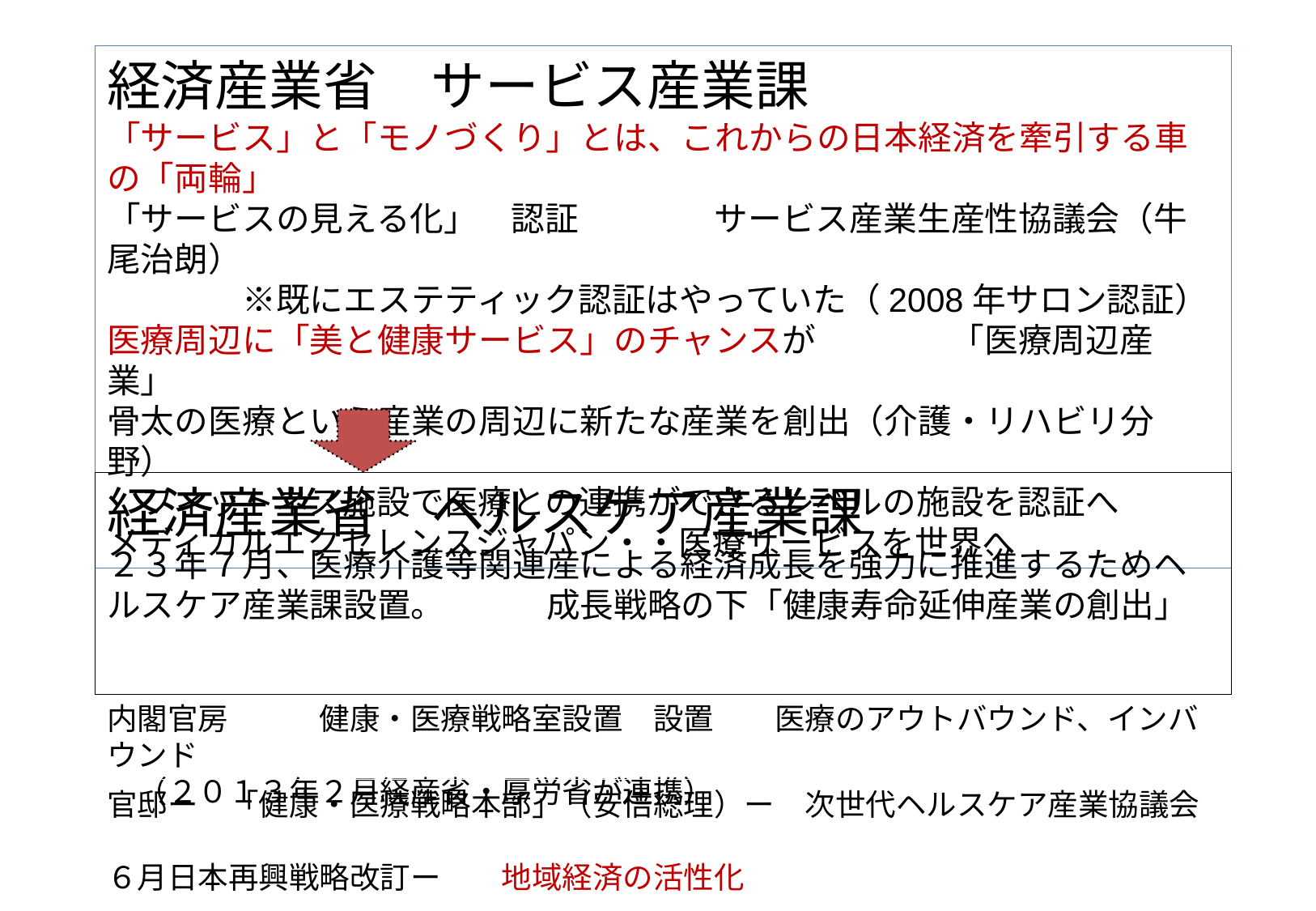

経済産業省　サービス産業課
「サービス」と「モノづくり」とは、これからの日本経済を牽引する車の「両輪」
「サービスの見える化」　認証　　　　サービス産業生産性協議会（牛尾治朗）
　　　　※既にエステティック認証はやっていた（2008年サロン認証）
医療周辺に「美と健康サービス」のチャンスが　　　　「医療周辺産業」
骨太の医療という産業の周辺に新たな産業を創出（介護・リハビリ分野）
　フィットネス施設で医療との連携ができるレベルの施設を認証へ
メディカルエクセレンスジャパン・・医療サービスを世界へ

経済産業省　ヘルスケア産業課
２３年７月、医療介護等関連産による経済成長を強力に推進するためヘルスケア産業課設置。　　　成長戦略の下「健康寿命延伸産業の創出」
内閣官房　　　健康・医療戦略室設置　設置　　医療のアウトバウンド、インバウンド
　（２０１３年２月経産省・厚労省が連携）
官邸ー　「健康・医療戦略本部」（安倍総理）ー　次世代ヘルスケア産業協議会
６月日本再興戦略改訂ー　　地域経済の活性化